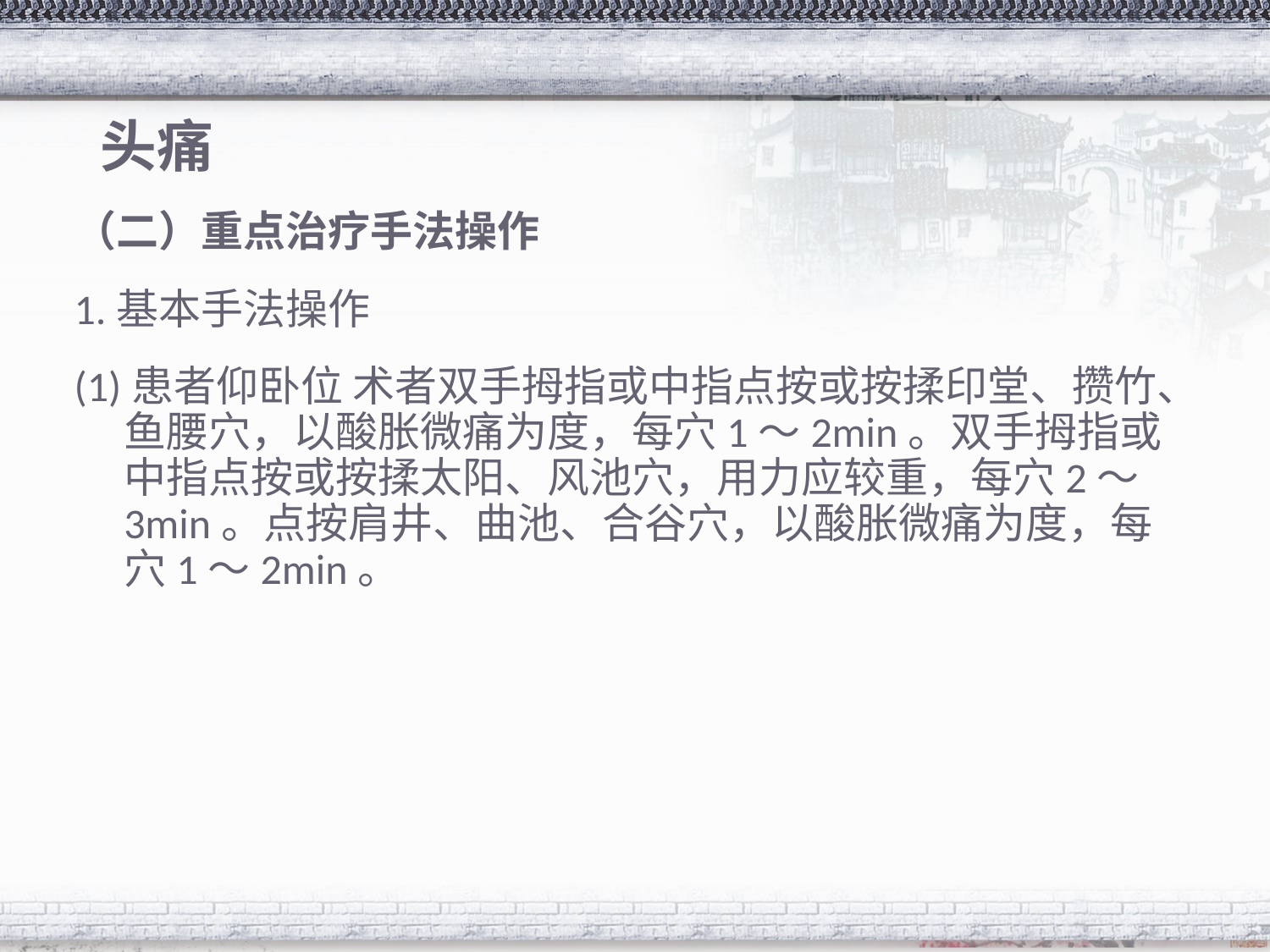

# 头痛
（二）重点治疗手法操作
1.基本手法操作
(1)患者仰卧位 术者双手拇指或中指点按或按揉印堂、攒竹、鱼腰穴，以酸胀微痛为度，每穴1～2min。双手拇指或中指点按或按揉太阳、风池穴，用力应较重，每穴2～3min。点按肩井、曲池、合谷穴，以酸胀微痛为度，每穴1～2min。